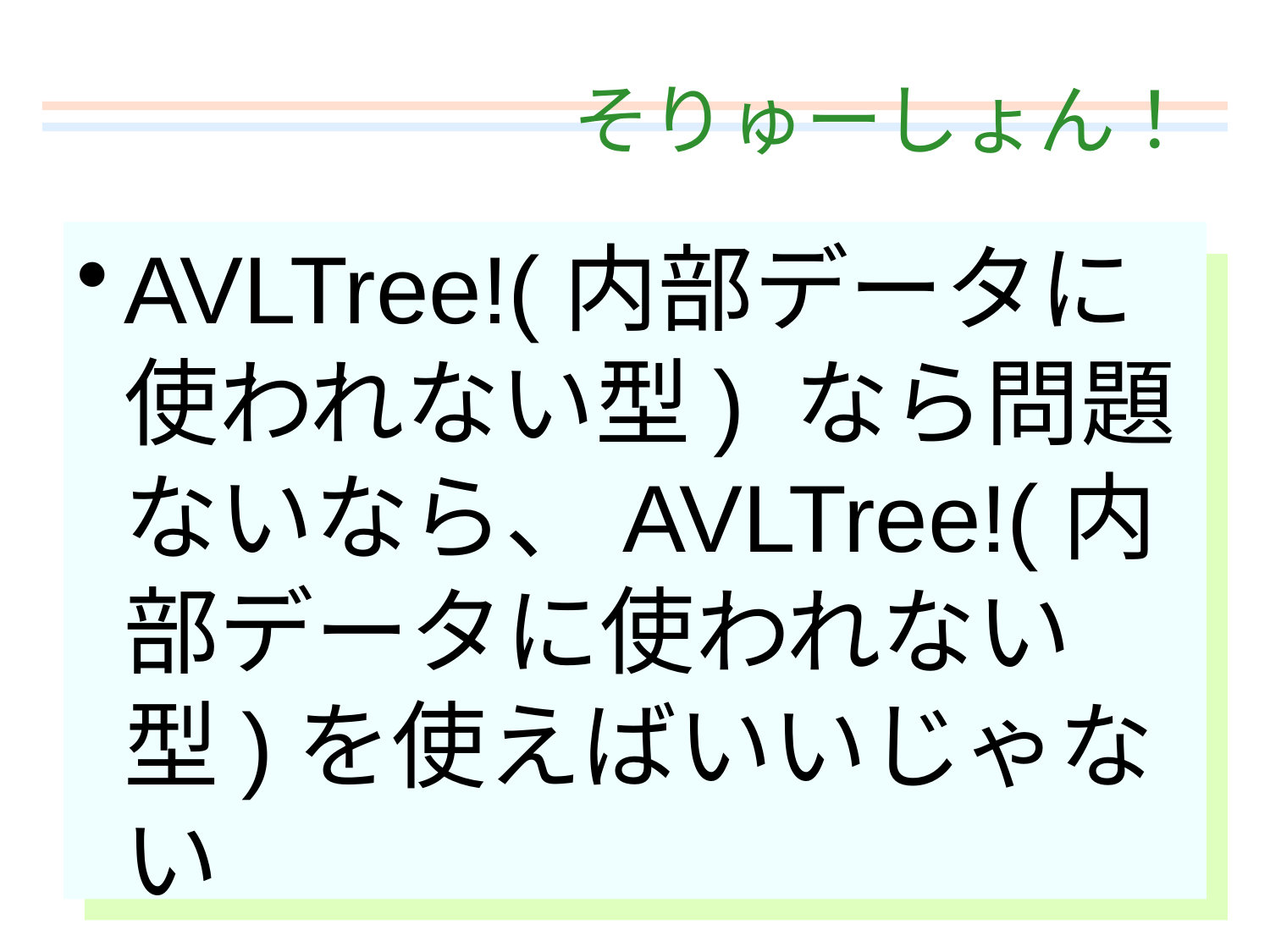

# そりゅーしょん！
AVLTree!(内部データに使われない型) なら問題ないなら、AVLTree!(内部データに使われない型)を使えばいいじゃない